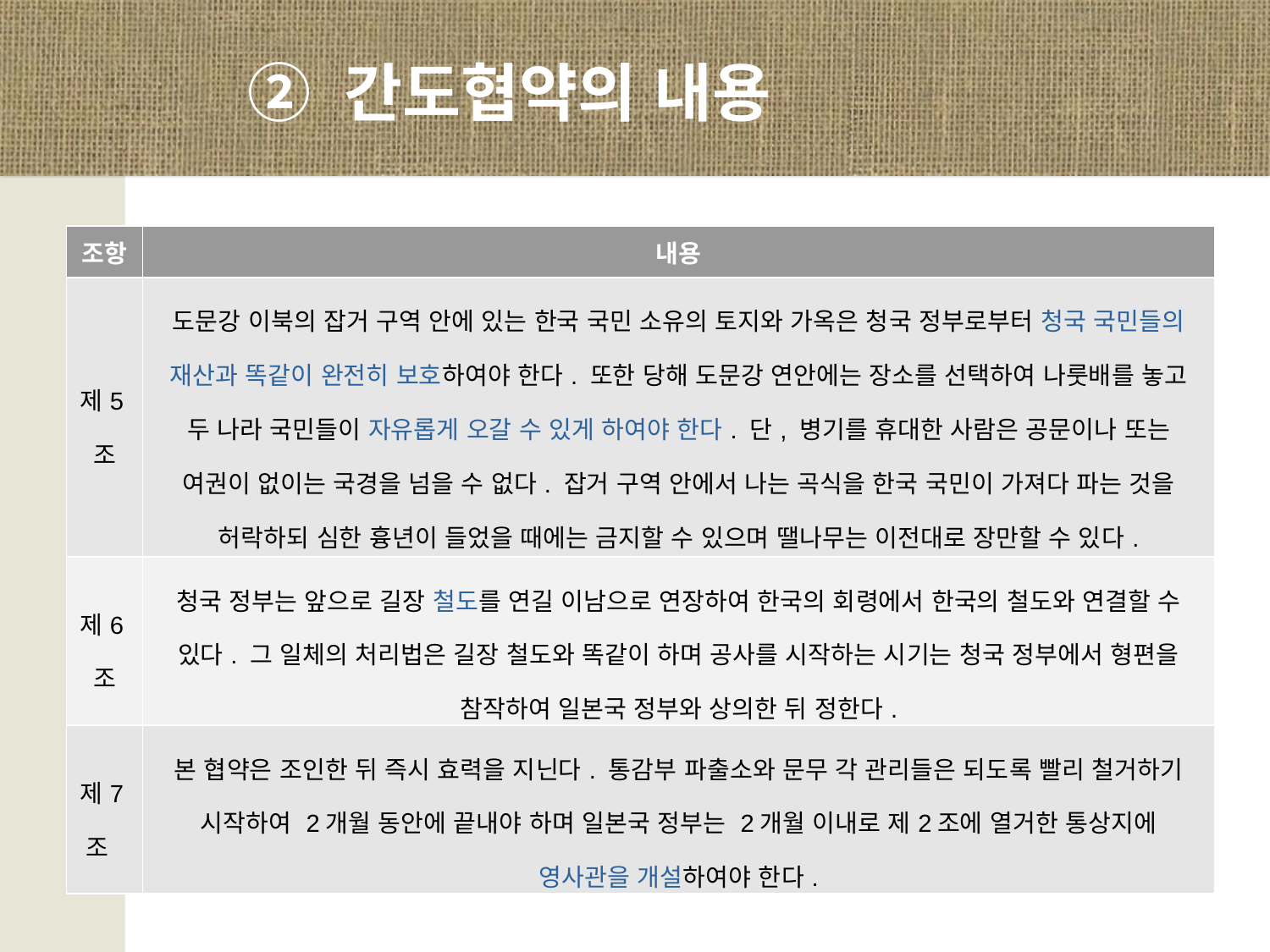

② 간도협약의 내용
| 조항 | 내용 |
| --- | --- |
| 제5조 | 도문강 이북의 잡거 구역 안에 있는 한국 국민 소유의 토지와 가옥은 청국 정부로부터 청국 국민들의 재산과 똑같이 완전히 보호하여야 한다. 또한 당해 도문강 연안에는 장소를 선택하여 나룻배를 놓고 두 나라 국민들이 자유롭게 오갈 수 있게 하여야 한다. 단, 병기를 휴대한 사람은 공문이나 또는 여권이 없이는 국경을 넘을 수 없다. 잡거 구역 안에서 나는 곡식을 한국 국민이 가져다 파는 것을 허락하되 심한 흉년이 들었을 때에는 금지할 수 있으며 땔나무는 이전대로 장만할 수 있다. |
| 제6조 | 청국 정부는 앞으로 길장 철도를 연길 이남으로 연장하여 한국의 회령에서 한국의 철도와 연결할 수 있다. 그 일체의 처리법은 길장 철도와 똑같이 하며 공사를 시작하는 시기는 청국 정부에서 형편을 참작하여 일본국 정부와 상의한 뒤 정한다. |
| 제7조 | 본 협약은 조인한 뒤 즉시 효력을 지닌다. 통감부 파출소와 문무 각 관리들은 되도록 빨리 철거하기 시작하여 2개월 동안에 끝내야 하며 일본국 정부는 2개월 이내로 제2조에 열거한 통상지에 영사관을 개설하여야 한다. |